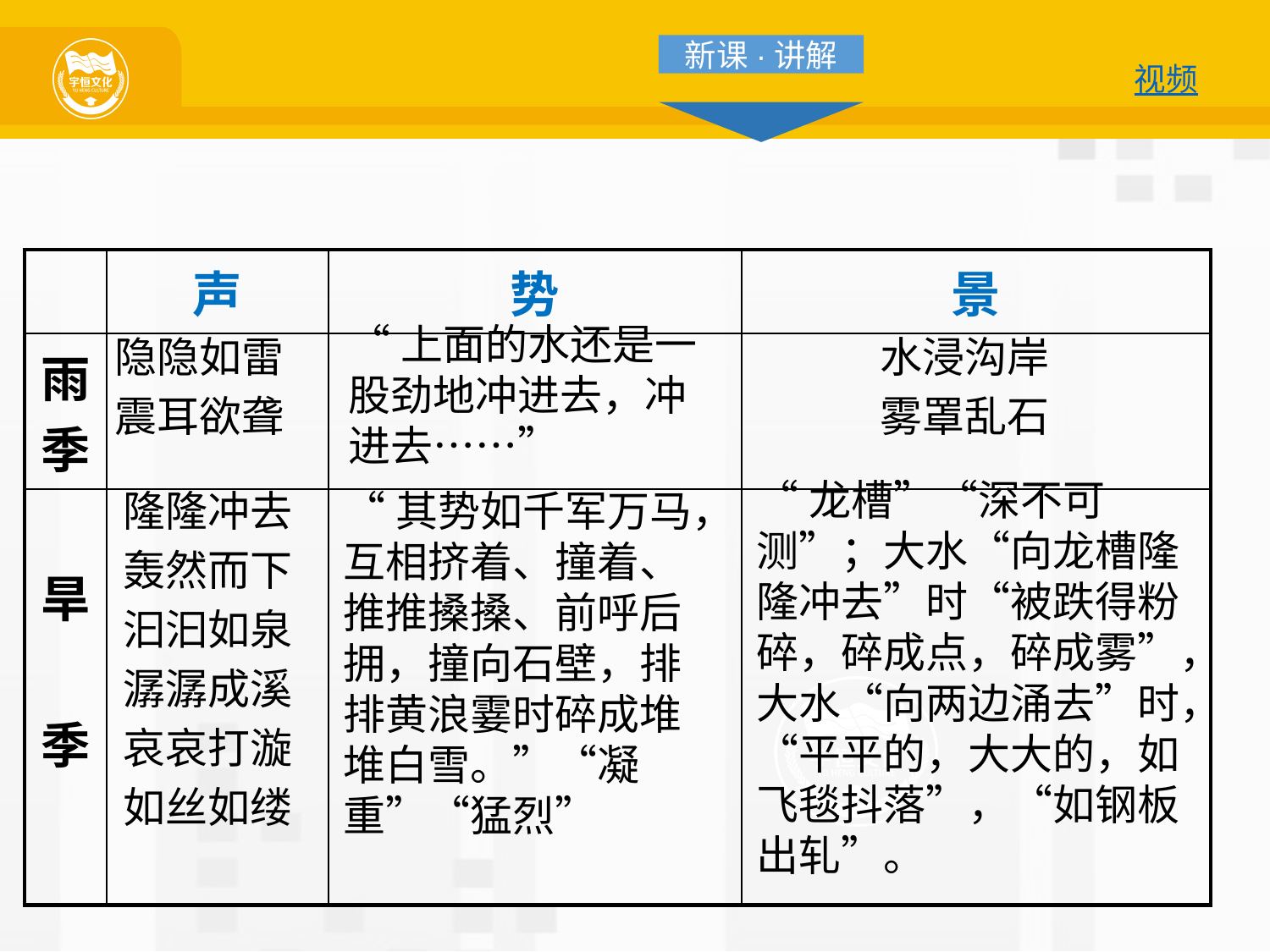

新课·讲解

视频
|  | 声 | 势 | 景 |
| --- | --- | --- | --- |
| 雨季 |  |  |  |
| 旱 季 |  |  |  |
“上面的水还是一股劲地冲进去，冲进去……”
隐隐如雷
震耳欲聋
水浸沟岸
雾罩乱石
“龙槽”“深不可测”；大水“向龙槽隆隆冲去”时“被跌得粉碎，碎成点，碎成雾”，大水“向两边涌去”时，“平平的，大大的，如飞毯抖落”，“如钢板出轧”。
隆隆冲去
轰然而下
汩汩如泉
潺潺成溪
哀哀打漩
如丝如缕
“其势如千军万马，互相挤着、撞着、推推搡搡、前呼后拥，撞向石壁，排排黄浪霎时碎成堆堆白雪。”“凝重”“猛烈”